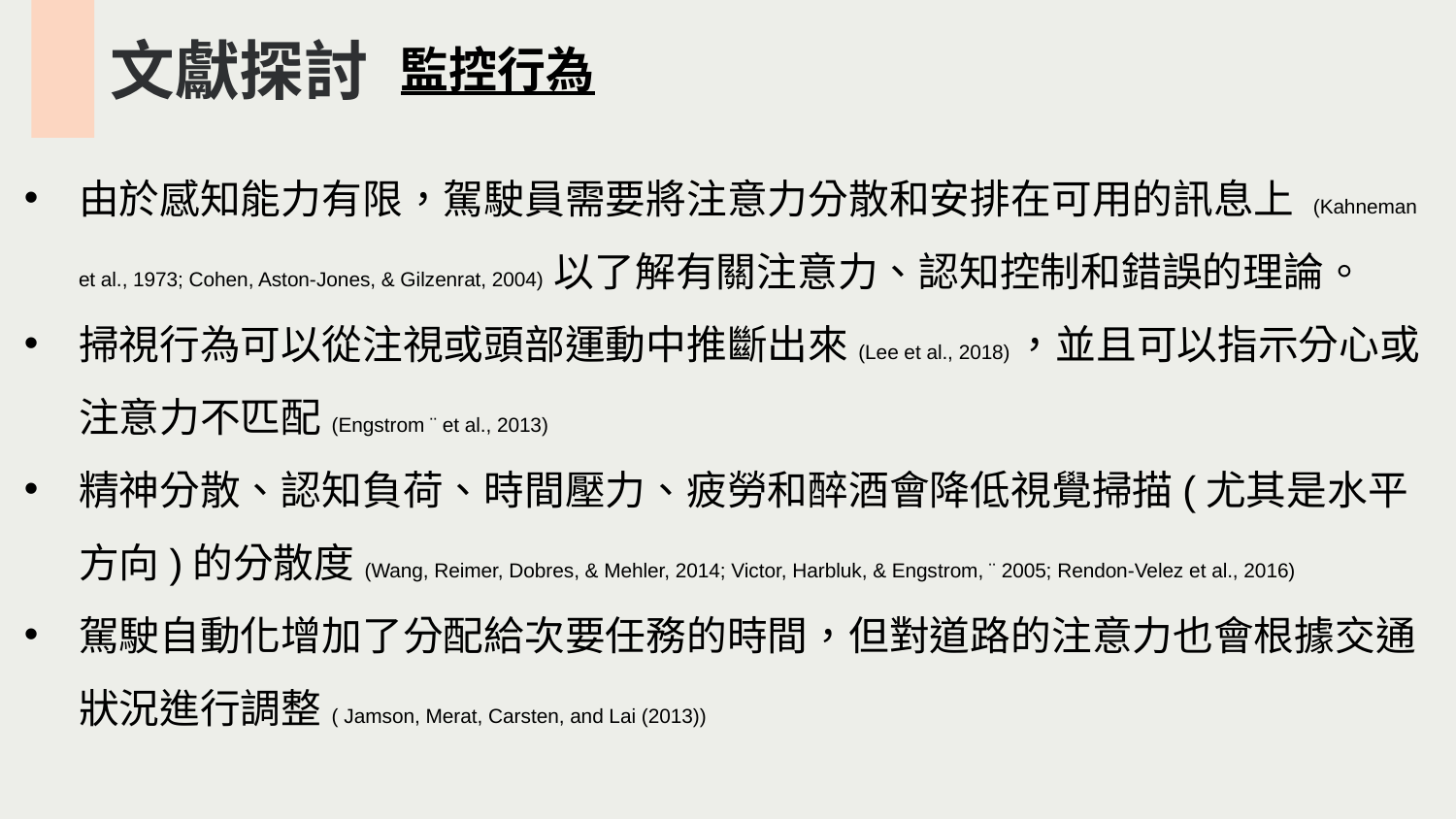

文獻探討
監控行為
由於感知能力有限，駕駛員需要將注意力分散和安排在可用的訊息上 (Kahneman et al., 1973; Cohen, Aston-Jones, & Gilzenrat, 2004) 以了解有關注意力、認知控制和錯誤的理論。
掃視行為可以從注視或頭部運動中推斷出來(Lee et al., 2018)，並且可以指示分心或注意力不匹配(Engstrom ¨ et al., 2013)
精神分散、認知負荷、時間壓力、疲勞和醉酒會降低視覺掃描(尤其是水平方向)的分散度(Wang, Reimer, Dobres, & Mehler, 2014; Victor, Harbluk, & Engstrom, ¨ 2005; Rendon-Velez et al., 2016)
駕駛自動化增加了分配給次要任務的時間，但對道路的注意力也會根據交通狀況進行調整( Jamson, Merat, Carsten, and Lai (2013))